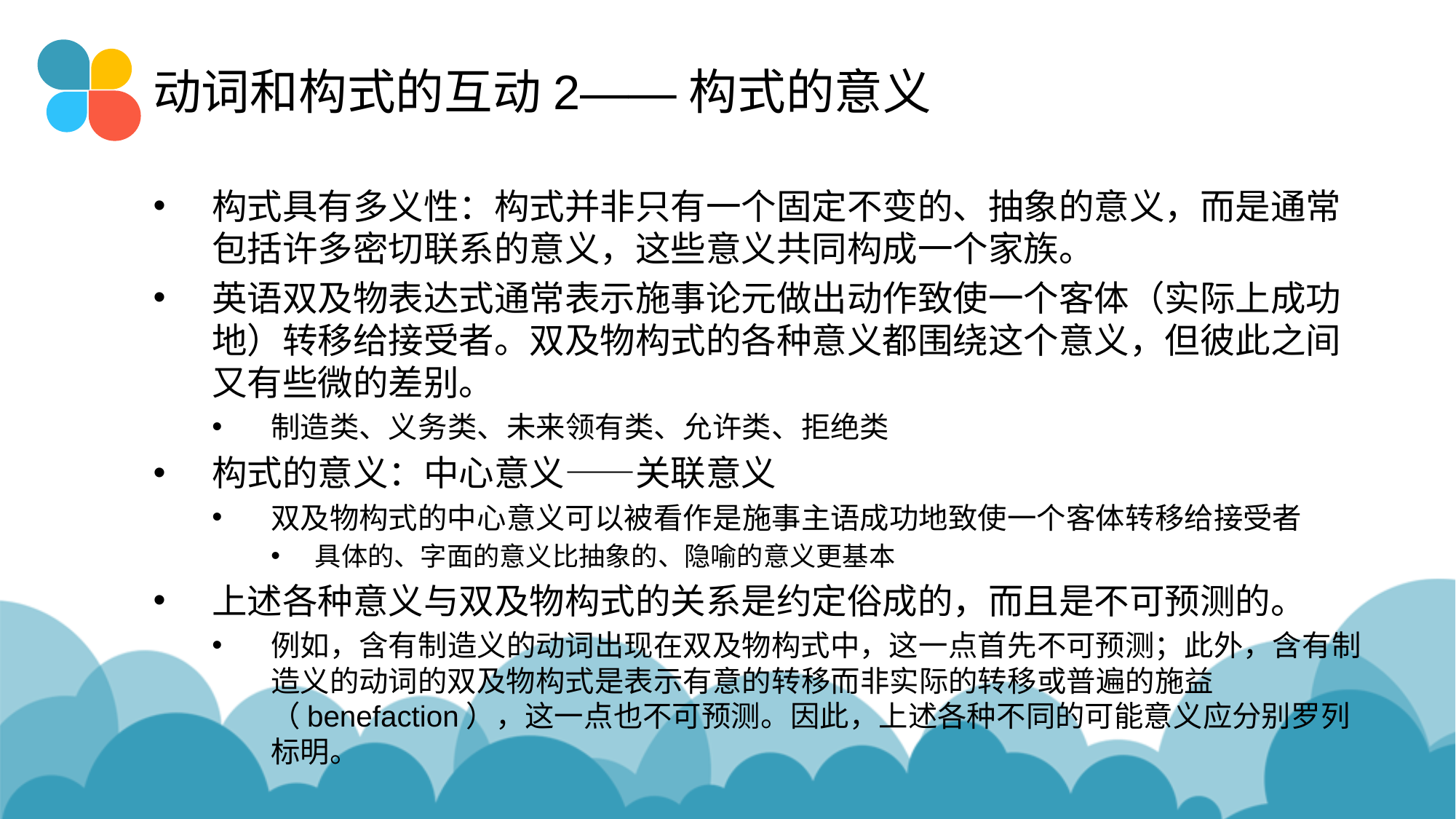

# 动词和构式的互动2——构式的意义
构式具有多义性：构式并非只有一个固定不变的、抽象的意义，而是通常包括许多密切联系的意义，这些意义共同构成一个家族。
英语双及物表达式通常表示施事论元做出动作致使一个客体（实际上成功地）转移给接受者。双及物构式的各种意义都围绕这个意义，但彼此之间又有些微的差别。
制造类、义务类、未来领有类、允许类、拒绝类
构式的意义：中心意义——关联意义
双及物构式的中心意义可以被看作是施事主语成功地致使一个客体转移给接受者
具体的、字面的意义比抽象的、隐喻的意义更基本
上述各种意义与双及物构式的关系是约定俗成的，而且是不可预测的。
例如，含有制造义的动词出现在双及物构式中，这一点首先不可预测；此外，含有制造义的动词的双及物构式是表示有意的转移而非实际的转移或普遍的施益（benefaction），这一点也不可预测。因此，上述各种不同的可能意义应分别罗列标明。